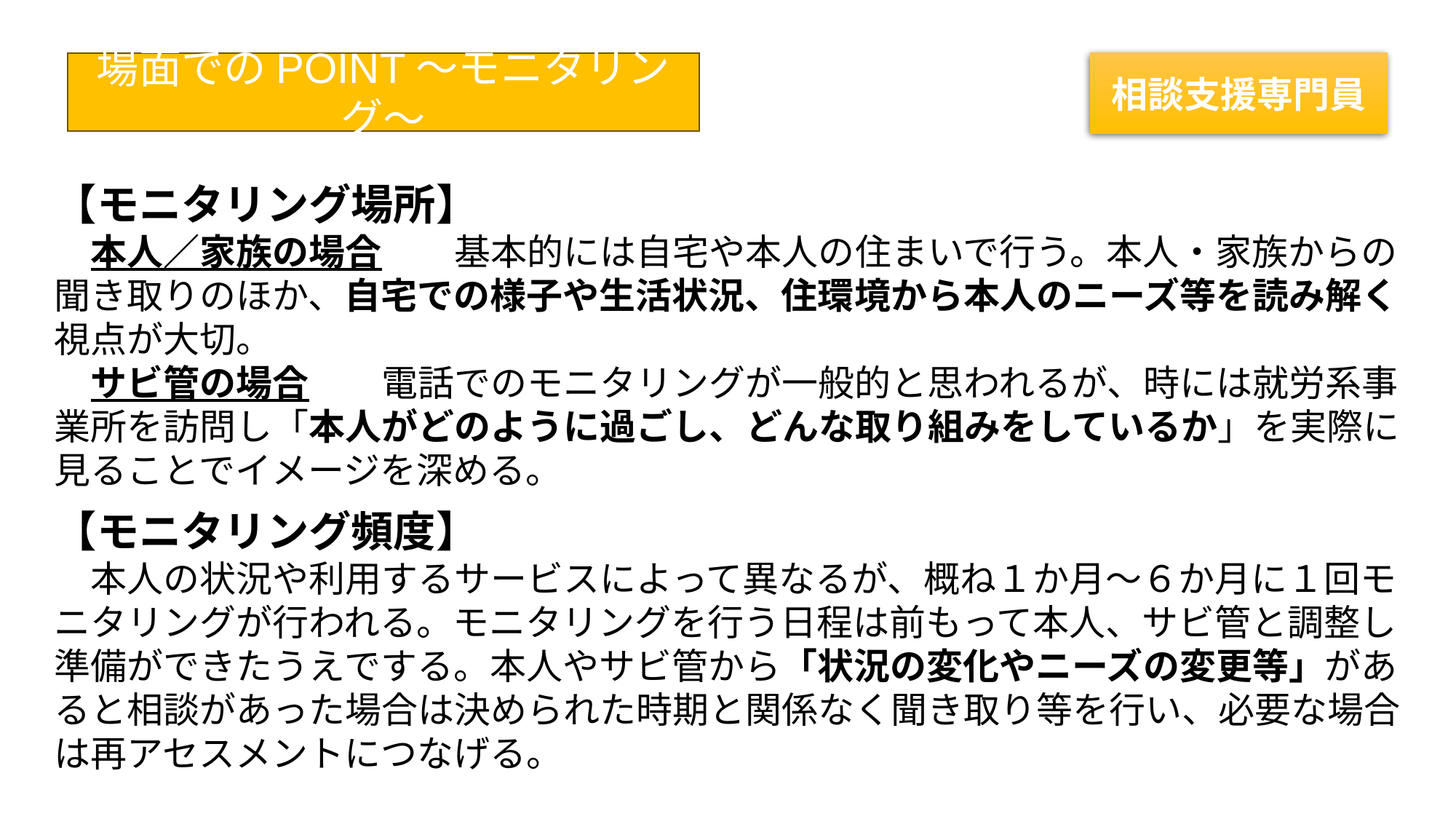

場面でのPOINT～モニタリング～
相談支援専門員
【モニタリング場所】
　本人／家族の場合　　基本的には自宅や本人の住まいで行う。本人・家族からの聞き取りのほか、自宅での様子や生活状況、住環境から本人のニーズ等を読み解く視点が大切。
　サビ管の場合　　電話でのモニタリングが一般的と思われるが、時には就労系事業所を訪問し「本人がどのように過ごし、どんな取り組みをしているか」を実際に見ることでイメージを深める。
【モニタリング頻度】
　本人の状況や利用するサービスによって異なるが、概ね１か月～６か月に１回モニタリングが行われる。モニタリングを行う日程は前もって本人、サビ管と調整し準備ができたうえでする。本人やサビ管から「状況の変化やニーズの変更等」があると相談があった場合は決められた時期と関係なく聞き取り等を行い、必要な場合は再アセスメントにつなげる。